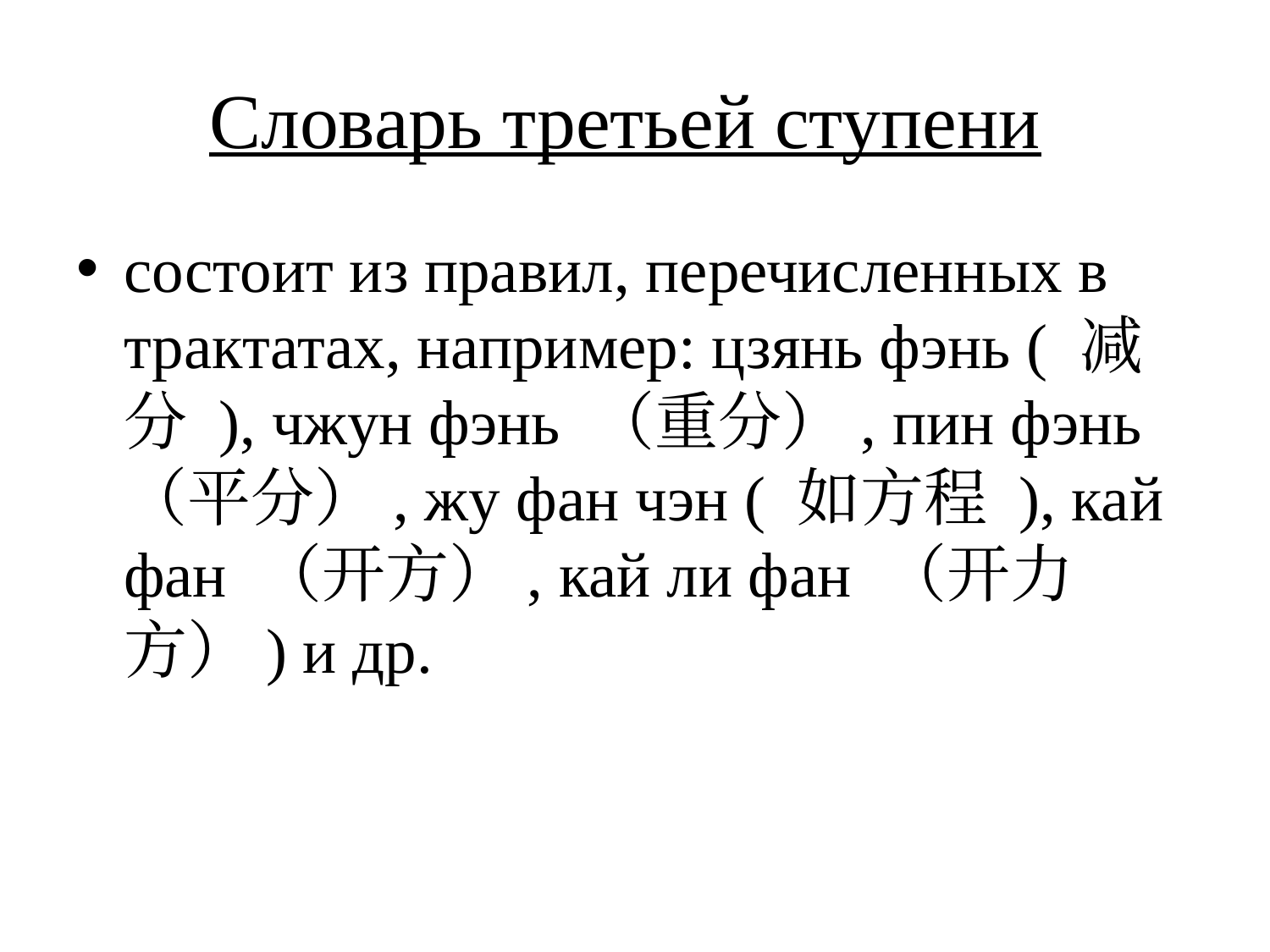

# Словарь третьей ступени
состоит из правил, перечисленных в трактатах, например: цзянь фэнь ( 减分 ), чжун фэнь （重分）, пин фэнь （平分）, жу фан чэн ( 如方程 ), кай фан （开方）, кай ли фан （开力方）) и др.